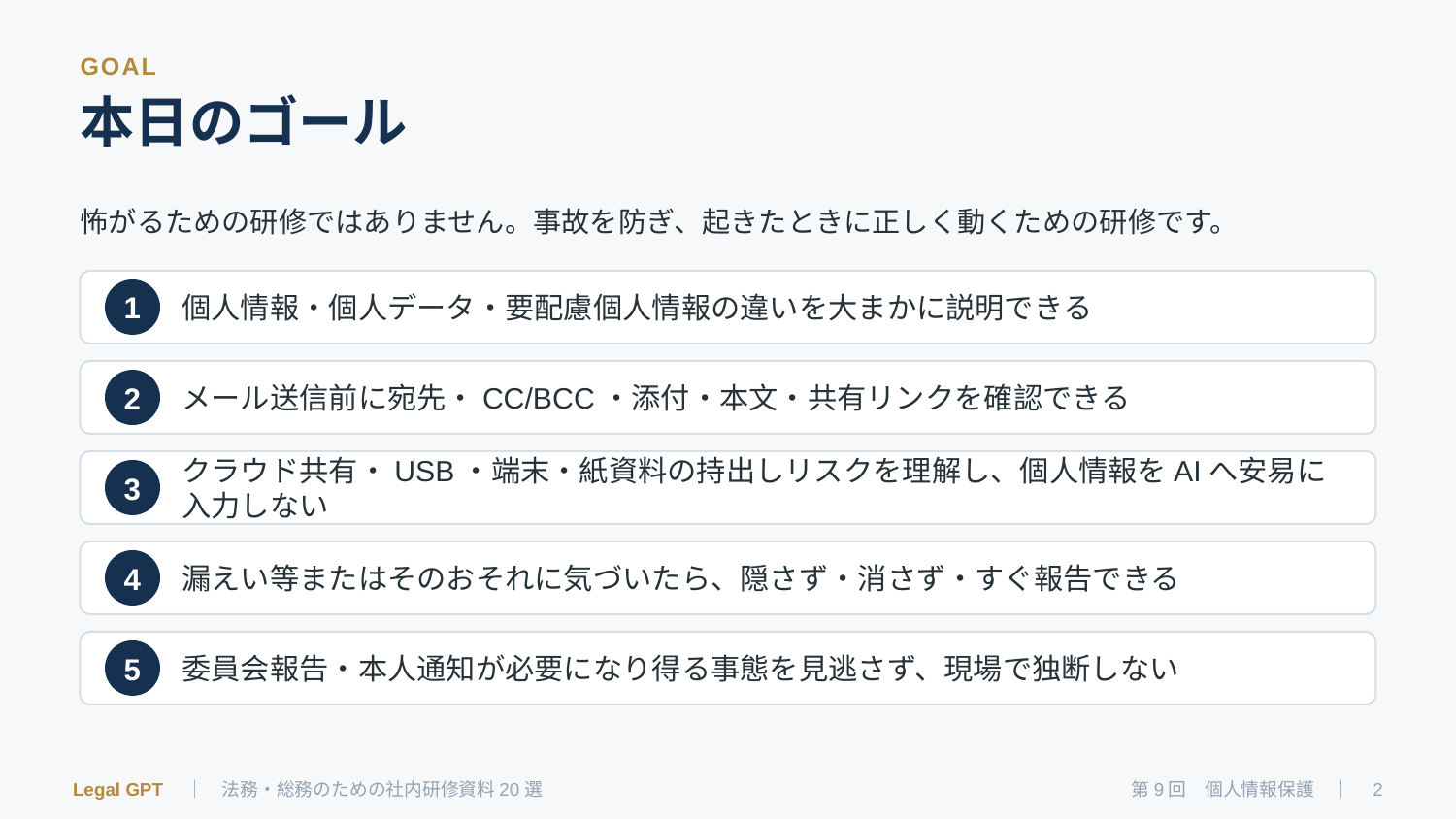

GOAL
本日のゴール
怖がるための研修ではありません。事故を防ぎ、起きたときに正しく動くための研修です。

個人情報・個人データ・要配慮個人情報の違いを大まかに説明できる

1

メール送信前に宛先・CC/BCC・添付・本文・共有リンクを確認できる

2

クラウド共有・USB・端末・紙資料の持出しリスクを理解し、個人情報をAIへ安易に入力しない

3

漏えい等またはそのおそれに気づいたら、隠さず・消さず・すぐ報告できる

4

委員会報告・本人通知が必要になり得る事態を見逃さず、現場で独断しない

5
Legal GPT　｜　法務・総務のための社内研修資料20選
第9回　個人情報保護　｜　2